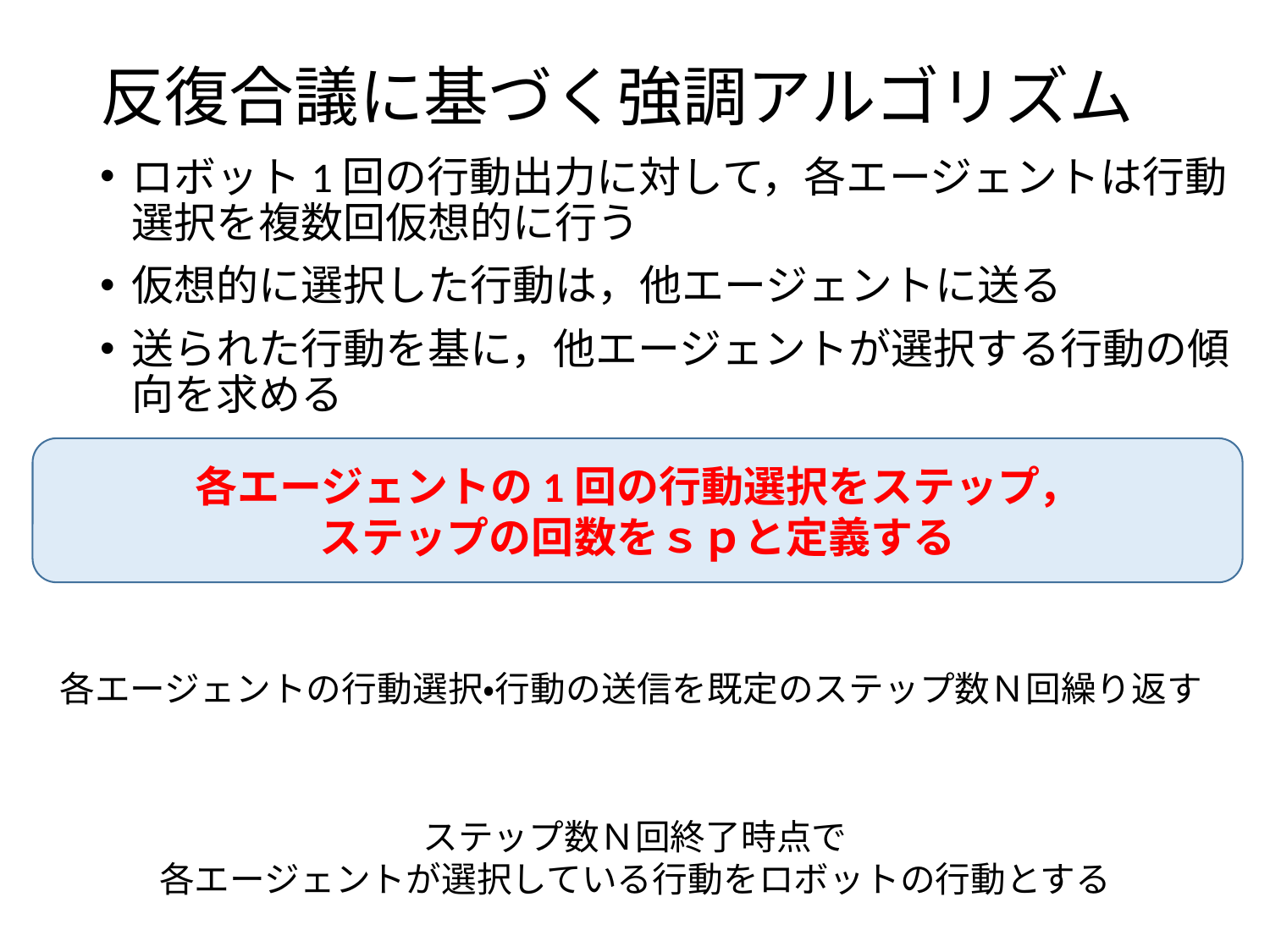

# 反復合議に基づく強調アルゴリズム
ロボット1回の行動出力に対して，各エージェントは行動選択を複数回仮想的に行う
仮想的に選択した行動は，他エージェントに送る
送られた行動を基に，他エージェントが選択する行動の傾向を求める
各エージェントの1回の行動選択をステップ，
ステップの回数をｓｐと定義する
各エージェントの行動選択・行動の送信を既定のステップ数Ｎ回繰り返す
ステップ数Ｎ回終了時点で
各エージェントが選択している行動をロボットの行動とする